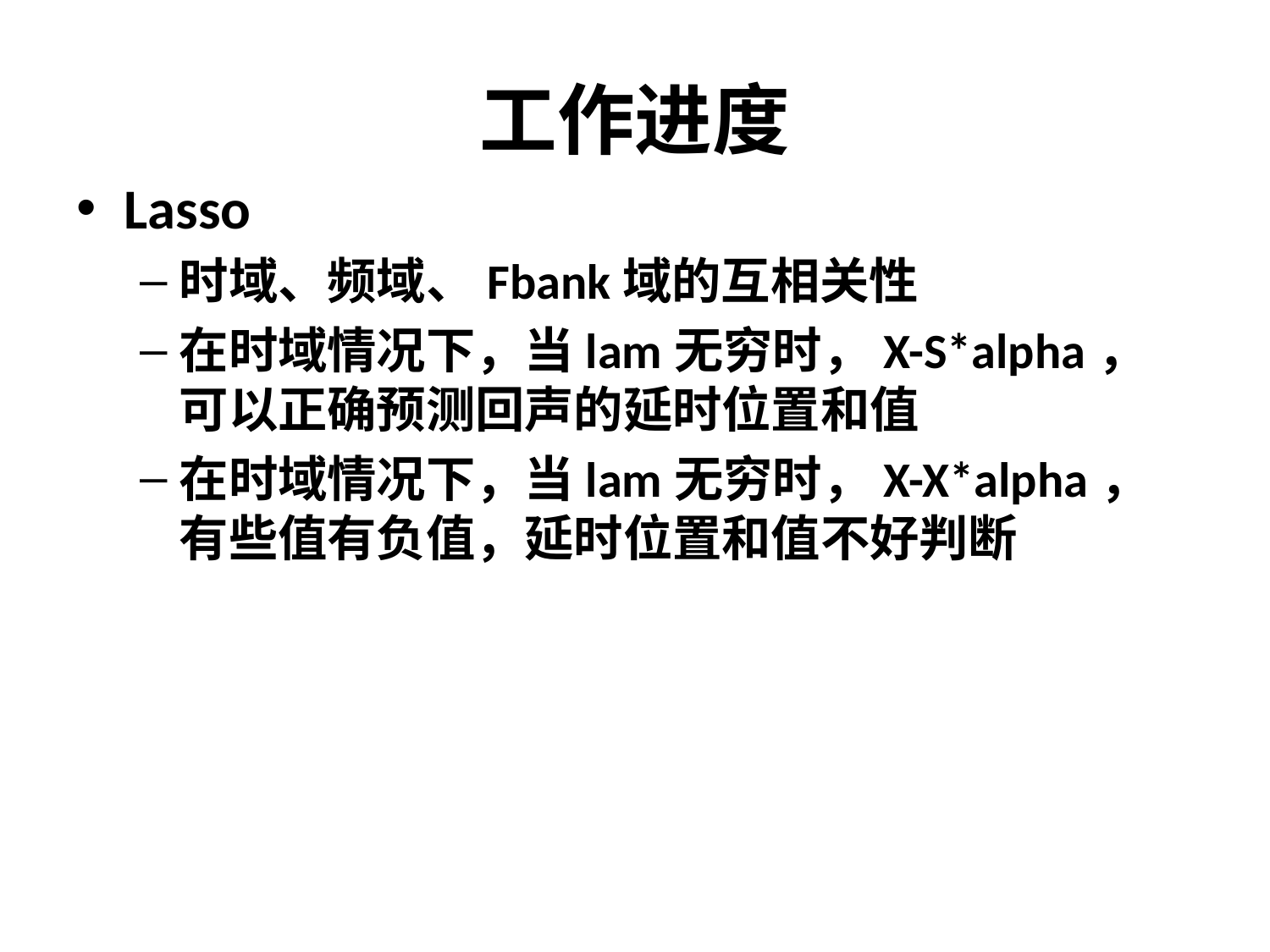

# 工作进度
Lasso
时域、频域、Fbank域的互相关性
在时域情况下，当lam无穷时，X-S*alpha，可以正确预测回声的延时位置和值
在时域情况下，当lam无穷时，X-X*alpha，有些值有负值，延时位置和值不好判断